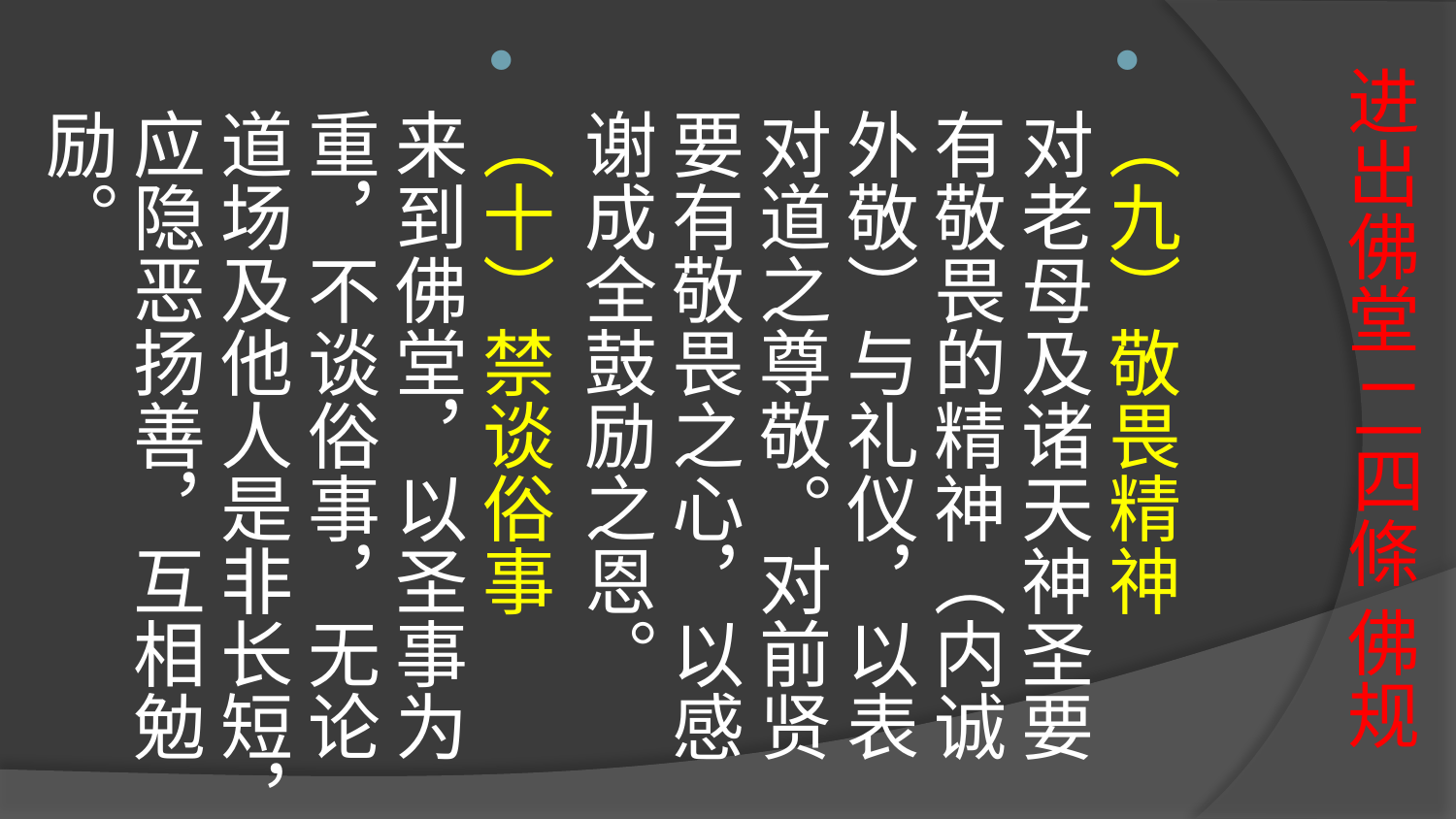

# 进出佛堂 二四條 佛规
（九）敬畏精神
对老母及诸天神圣要有敬畏的精神（内诚外敬）与礼仪，以表对道之尊敬。对前贤要有敬畏之心，以感谢成全鼓励之恩。
（十）禁谈俗事
来到佛堂，以圣事为重，不谈俗事，无论道场及他人是非长短，应隐恶扬善，互相勉励。